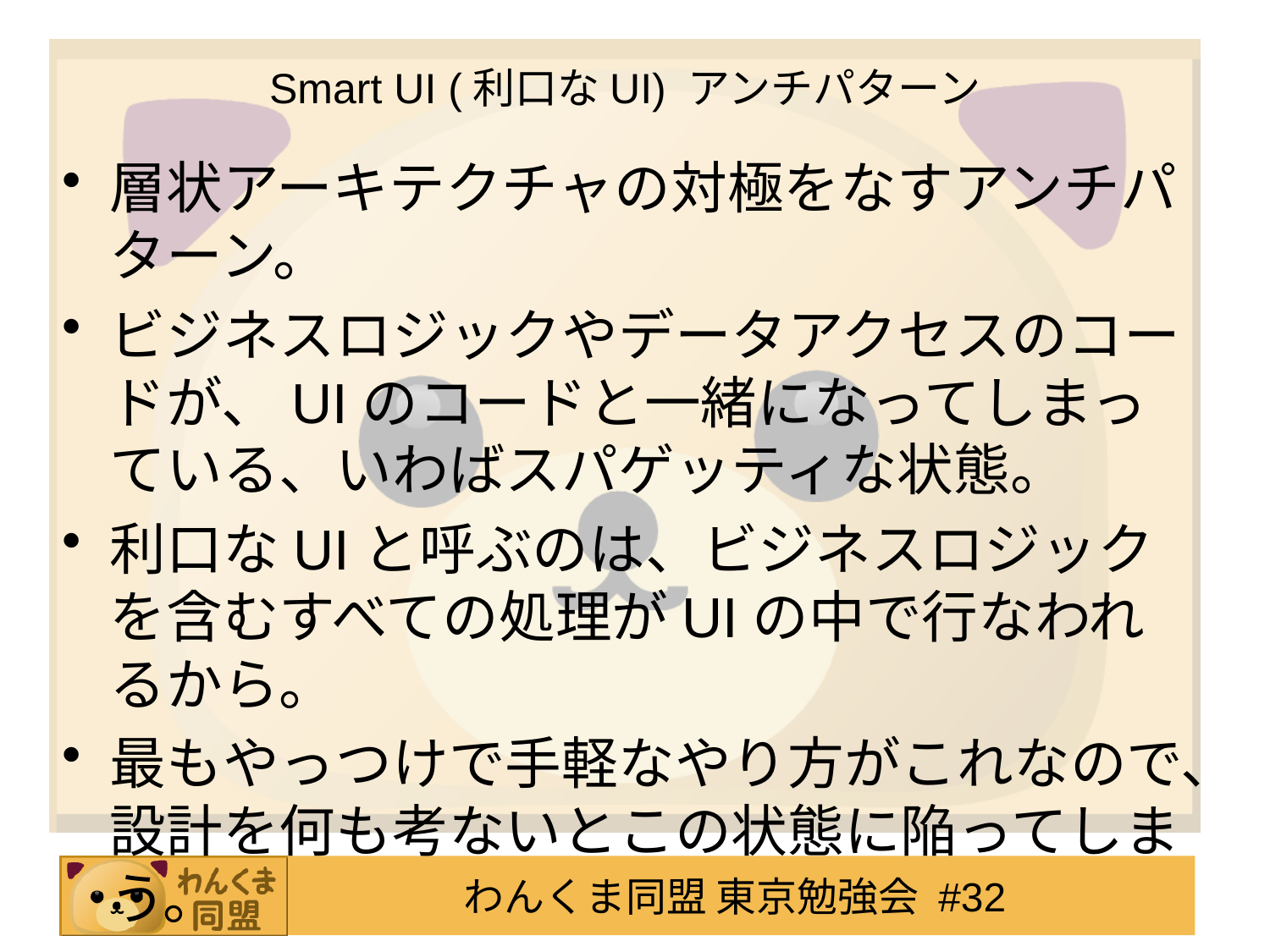

# Smart UI (利口なUI) アンチパターン
層状アーキテクチャの対極をなすアンチパターン。
ビジネスロジックやデータアクセスのコードが、UIのコードと一緒になってしまっている、いわばスパゲッティな状態。
利口なUIと呼ぶのは、ビジネスロジックを含むすべての処理がUIの中で行なわれるから。
最もやっつけで手軽なやり方がこれなので、設計を何も考ないとこの状態に陥ってしまう。